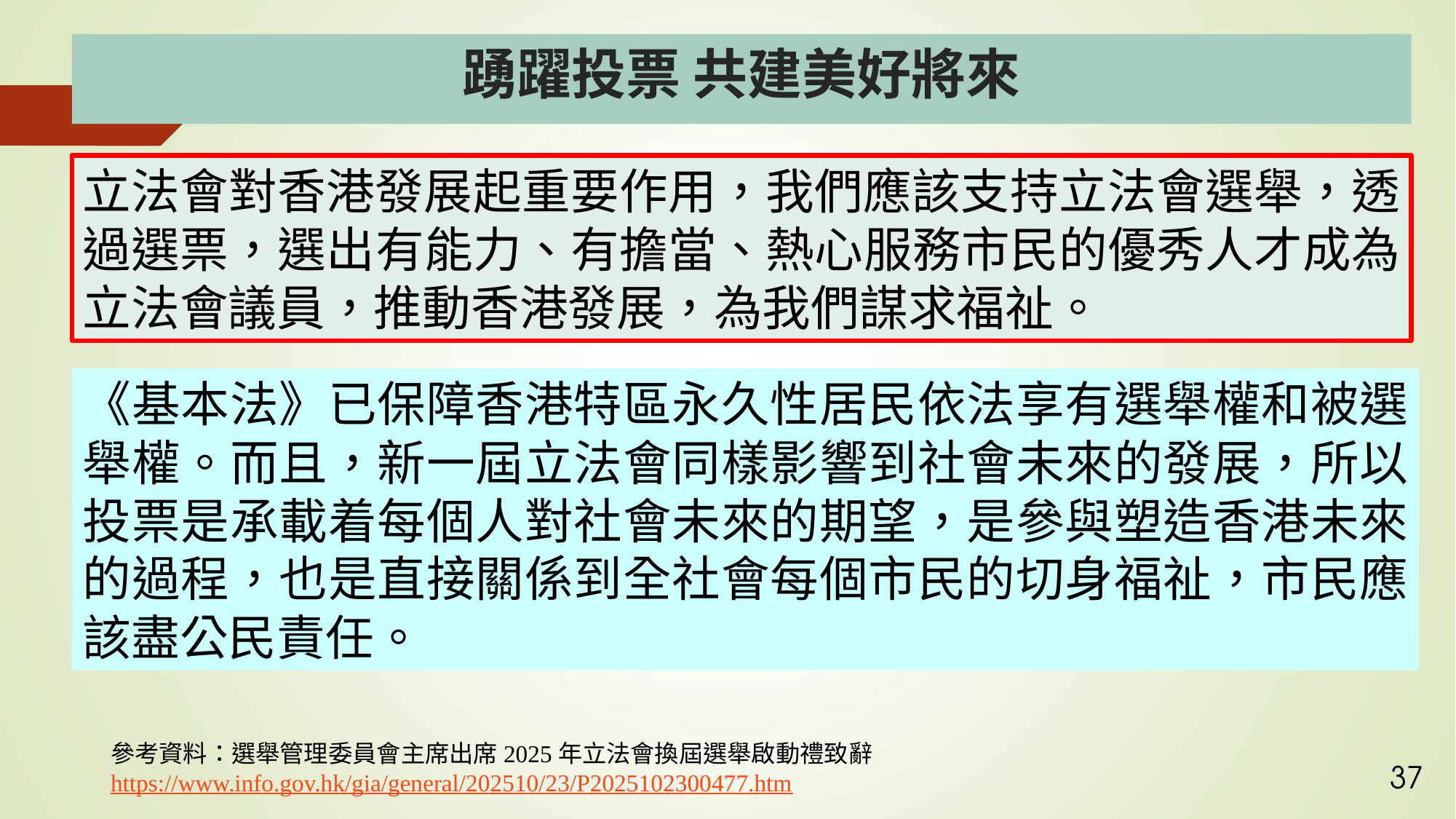

# 踴躍投票 共建美好將來
立法會對香港發展起重要作用，我們應該支持立法會選舉，透過選票，選出有能力、有擔當、熱心服務市民的優秀人才成為立法會議員，推動香港發展，為我們謀求福祉。
《基本法》已保障香港特區永久性居民依法享有選舉權和被選舉權。而且，新一屆立法會同樣影響到社會未來的發展，所以投票是承載着每個人對社會未來的期望，是參與塑造香港未來的過程，也是直接關係到全社會每個市民的切身福祉，市民應該盡公民責任。
參考資料：選舉管理委員會主席出席2025年立法會換屆選舉啟動禮致辭
https://www.info.gov.hk/gia/general/202510/23/P2025102300477.htm
37